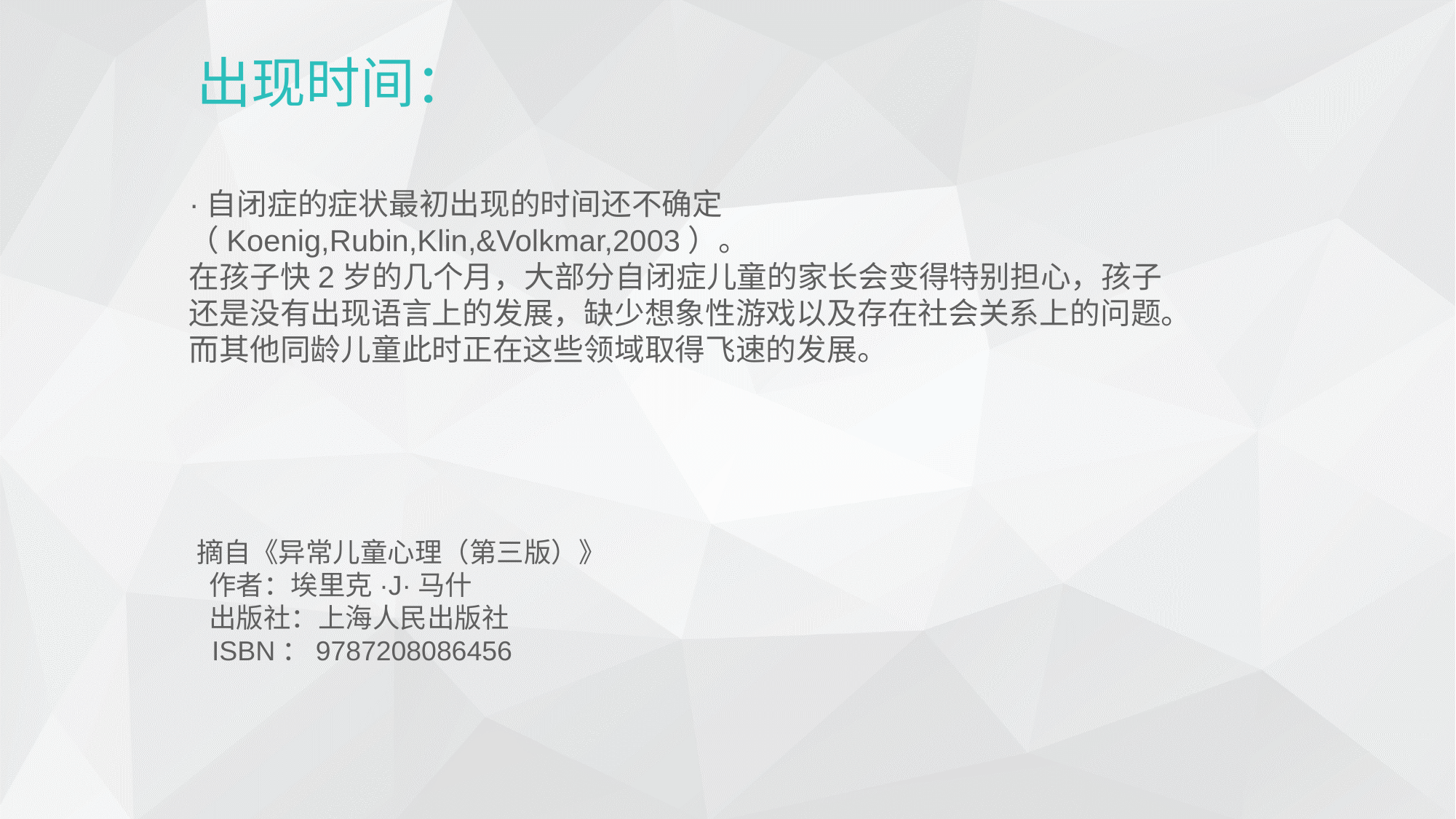

出现时间：
·自闭症的症状最初出现的时间还不确定（Koenig,Rubin,Klin,&Volkmar,2003）。
在孩子快2岁的几个月，大部分自闭症儿童的家长会变得特别担心，孩子还是没有出现语言上的发展，缺少想象性游戏以及存在社会关系上的问题。而其他同龄儿童此时正在这些领域取得飞速的发展。
摘自《异常儿童心理（第三版）》
 作者：埃里克·J·马什
 出版社：上海人民出版社
  ISBN：9787208086456